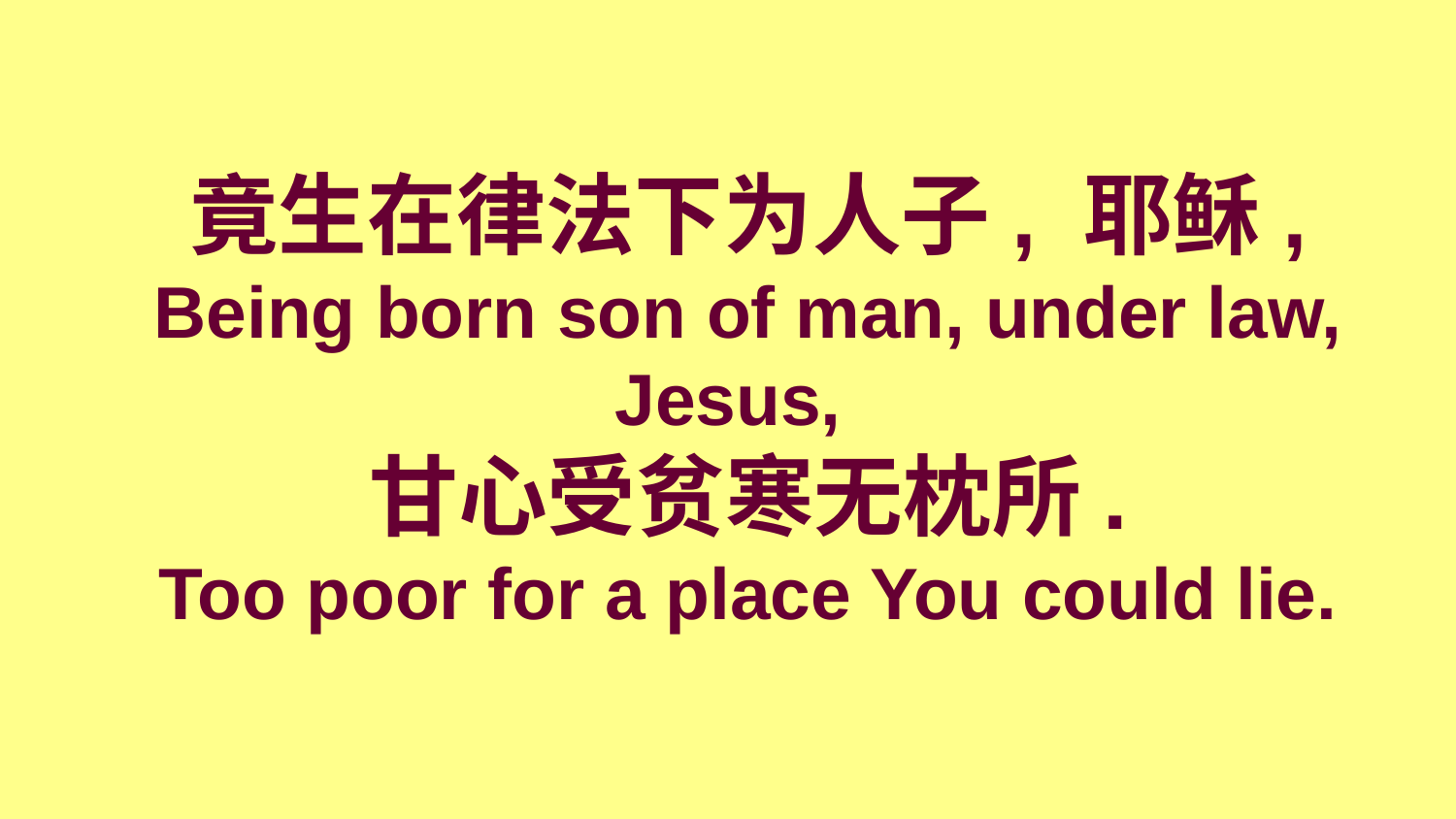

竟生在律法下为人子, 耶稣,
Being born son of man, under law, Jesus,
甘心受贫寒无枕所.
Too poor for a place You could lie.